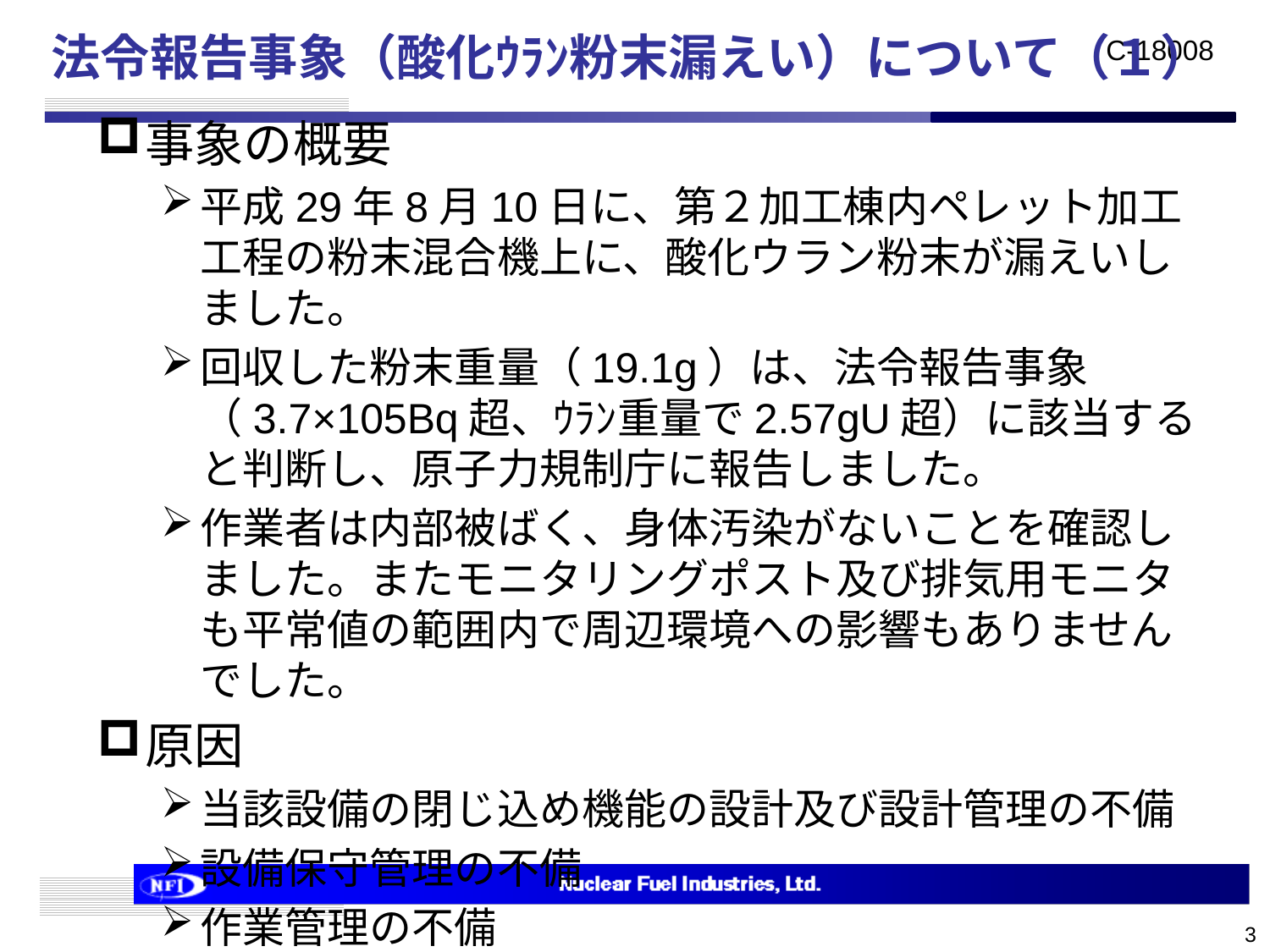

# 法令報告事象（酸化ｳﾗﾝ粉末漏えい）について（１）
事象の概要
平成29年8月10日に、第２加工棟内ペレット加工工程の粉末混合機上に、酸化ウラン粉末が漏えいしました。
回収した粉末重量（19.1g）は、法令報告事象（3.7×105Bq超、ｳﾗﾝ重量で2.57gU超）に該当すると判断し、原子力規制庁に報告しました。
作業者は内部被ばく、身体汚染がないことを確認しました。またモニタリングポスト及び排気用モニタも平常値の範囲内で周辺環境への影響もありませんでした。
原因
当該設備の閉じ込め機能の設計及び設計管理の不備
設備保守管理の不備
作業管理の不備

3